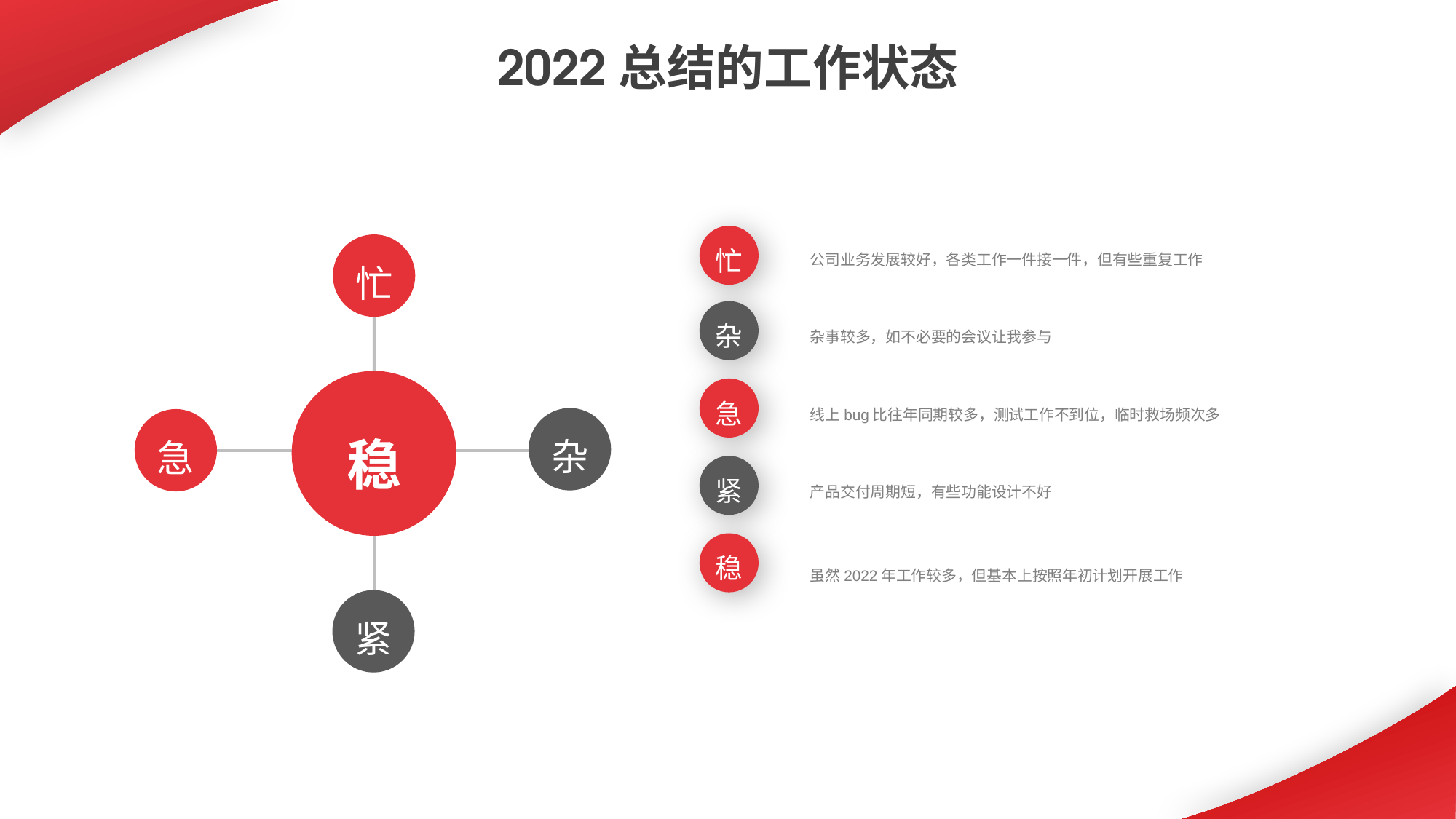

2022总结的工作状态
忙
忙
杂
急
紧

稳
公司业务发展较好，各类工作一件接一件，但有些重复工作
杂
杂事较多，如不必要的会议让我参与
急
线上bug比往年同期较多，测试工作不到位，临时救场频次多
紧
产品交付周期短，有些功能设计不好
稳
虽然2022年工作较多，但基本上按照年初计划开展工作